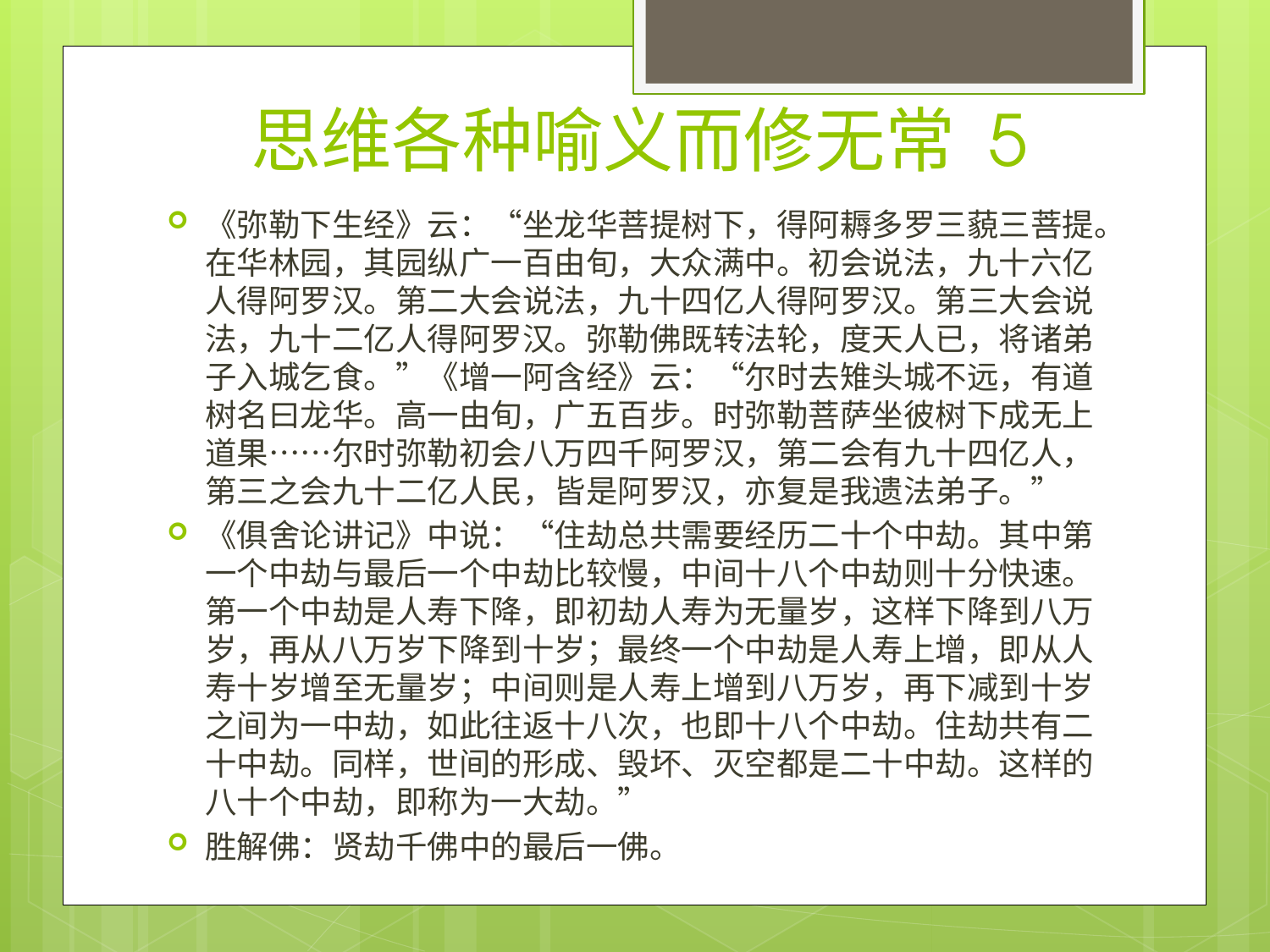

# 思维各种喻义而修无常 5
《弥勒下生经》云：“坐龙华菩提树下，得阿耨多罗三藐三菩提。在华林园，其园纵广一百由旬，大众满中。初会说法，九十六亿人得阿罗汉。第二大会说法，九十四亿人得阿罗汉。第三大会说法，九十二亿人得阿罗汉。弥勒佛既转法轮，度天人已，将诸弟子入城乞食。”《增一阿含经》云：“尔时去雉头城不远，有道树名曰龙华。高一由旬，广五百步。时弥勒菩萨坐彼树下成无上道果……尔时弥勒初会八万四千阿罗汉，第二会有九十四亿人，第三之会九十二亿人民，皆是阿罗汉，亦复是我遗法弟子。”
《俱舍论讲记》中说：“住劫总共需要经历二十个中劫。其中第一个中劫与最后一个中劫比较慢，中间十八个中劫则十分快速。第一个中劫是人寿下降，即初劫人寿为无量岁，这样下降到八万岁，再从八万岁下降到十岁；最终一个中劫是人寿上增，即从人寿十岁增至无量岁；中间则是人寿上增到八万岁，再下减到十岁之间为一中劫，如此往返十八次，也即十八个中劫。住劫共有二十中劫。同样，世间的形成、毁坏、灭空都是二十中劫。这样的八十个中劫，即称为一大劫。”
胜解佛：贤劫千佛中的最后一佛。